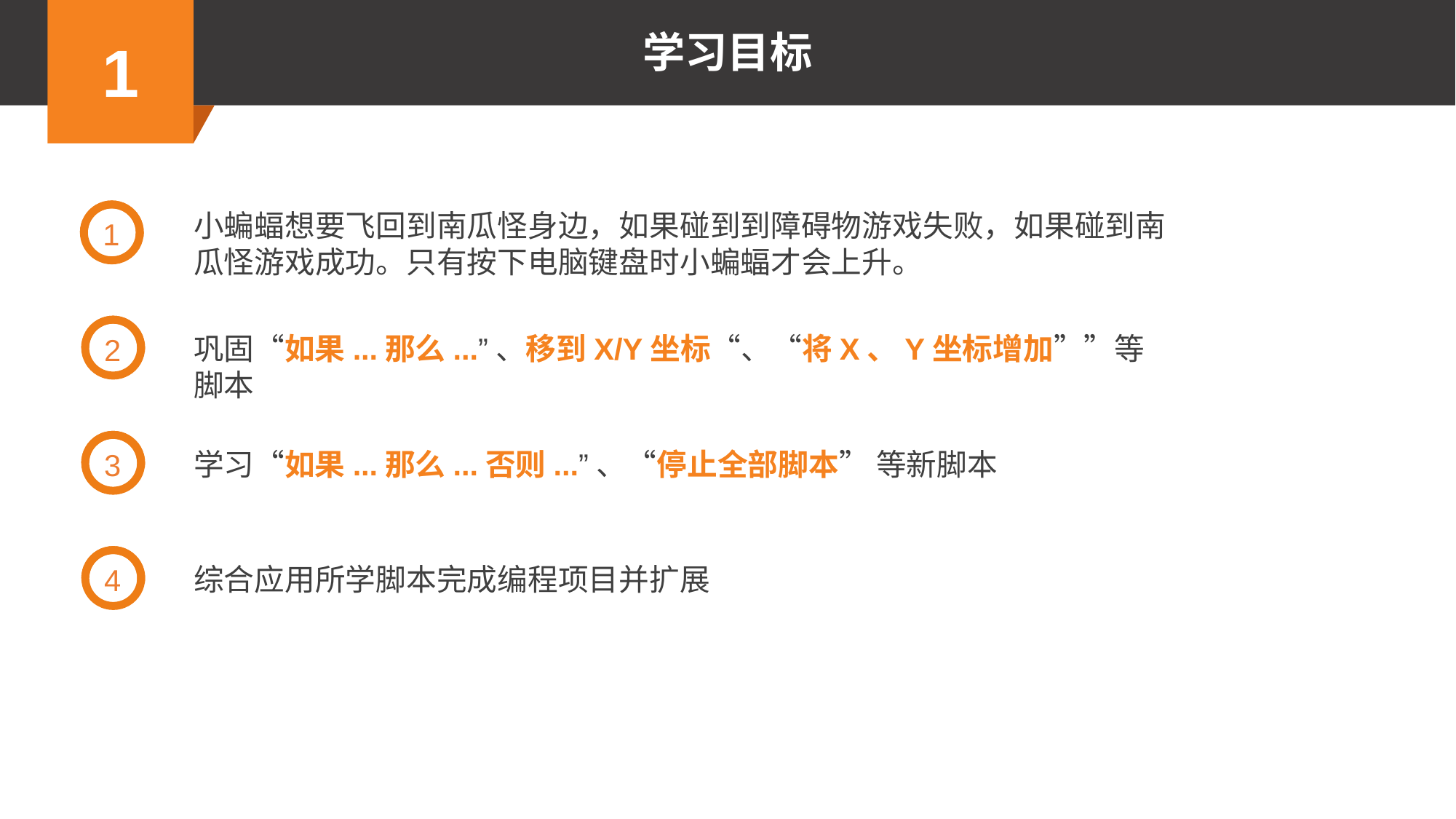

1
小蝙蝠想要飞回到南瓜怪身边，如果碰到到障碍物游戏失败，如果碰到南瓜怪游戏成功。只有按下电脑键盘时小蝙蝠才会上升。

2
巩固“如果...那么...”、移到X/Y坐标“、“将X、Y坐标增加””等脚本

3
学习“如果...那么...否则...”、“停止全部脚本” 等新脚本

4
综合应用所学脚本完成编程项目并扩展